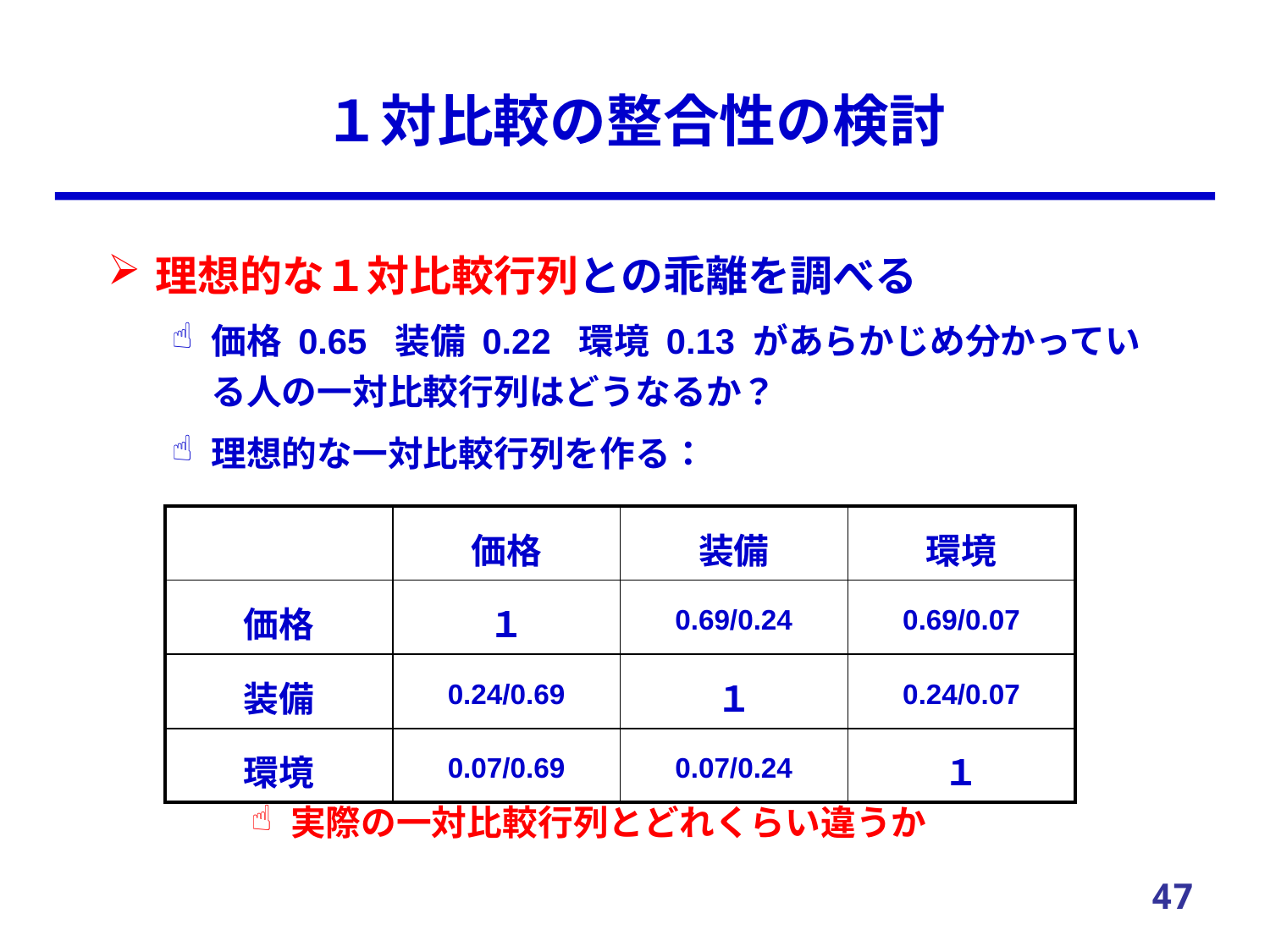

# １対比較の整合性の検討
理想的な１対比較行列との乖離を調べる
価格 0.65  装備 0.22  環境 0.13 があらかじめ分かっている人の一対比較行列はどうなるか？
理想的な一対比較行列を作る：
|  | 価格 | 装備 | 環境 |
| --- | --- | --- | --- |
| 価格 | １ | 0.69/0.24 | 0.69/0.07 |
| 装備 | 0.24/0.69 | １ | 0.24/0.07 |
| 環境 | 0.07/0.69 | 0.07/0.24 | １ |
実際の一対比較行列とどれくらい違うか
47